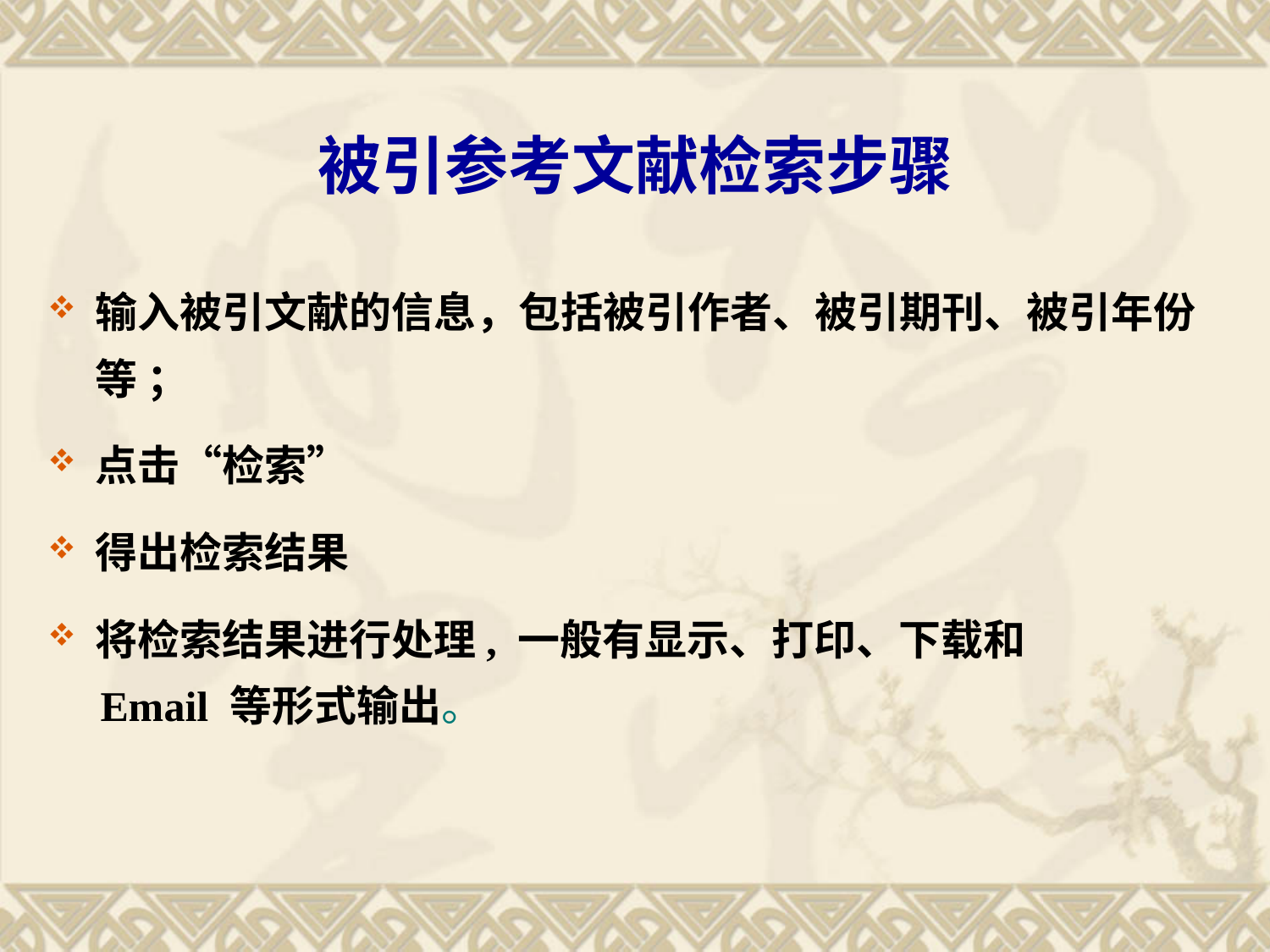

# 被引参考文献检索步骤
输入被引文献的信息，包括被引作者、被引期刊、被引年份等 ；
点击“检索”
得出检索结果
将检索结果进行处理, 一般有显示、打印、下载和
     Email 等形式输出。